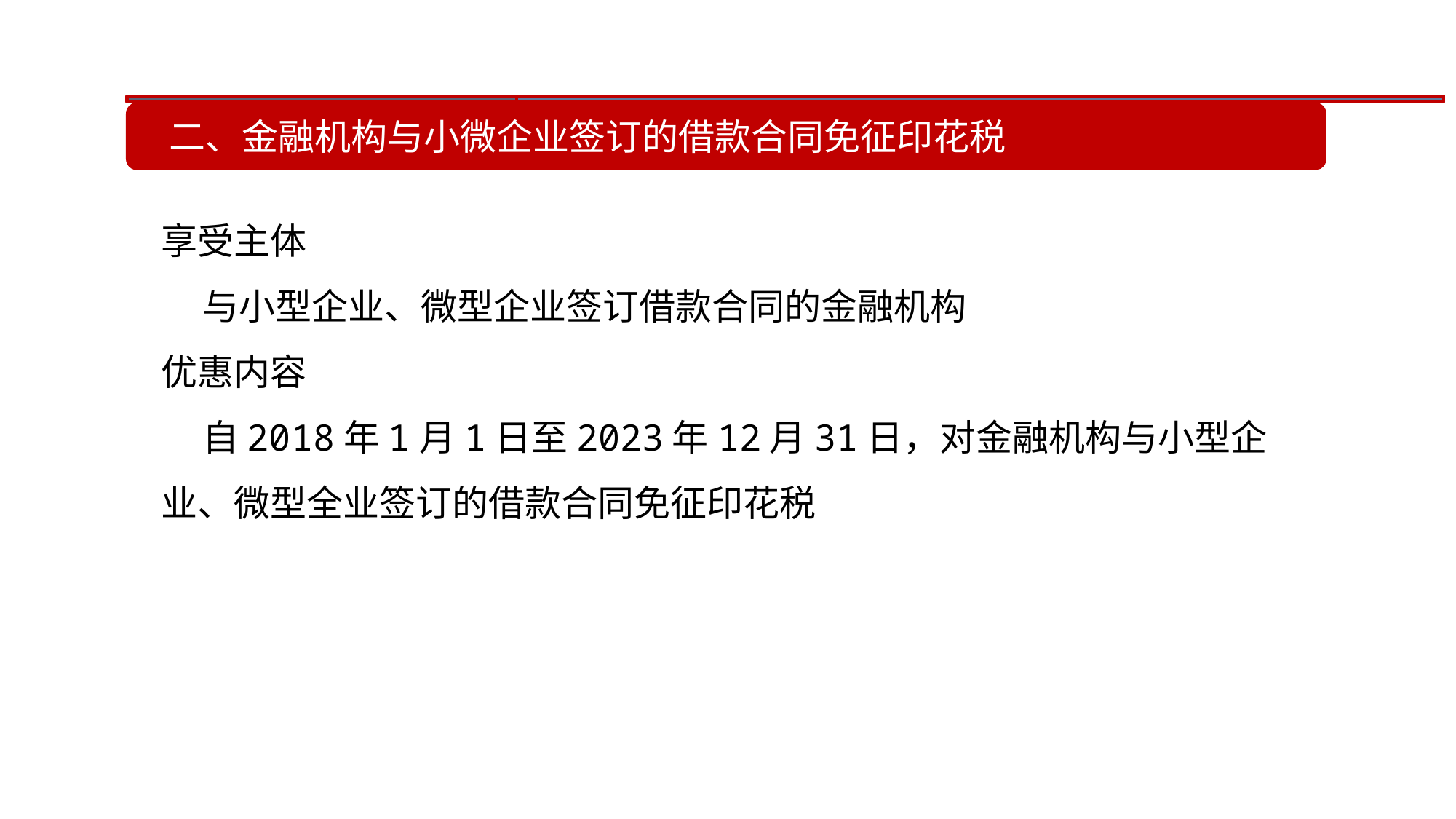

二、金融机构与小微企业签订的借款合同免征印花税
享受主体
    与小型企业、微型企业签订借款合同的金融机构
优惠内容
    自2018年1月1日至2023年12月31日，对金融机构与小型企业、微型全业签订的借款合同免征印花税